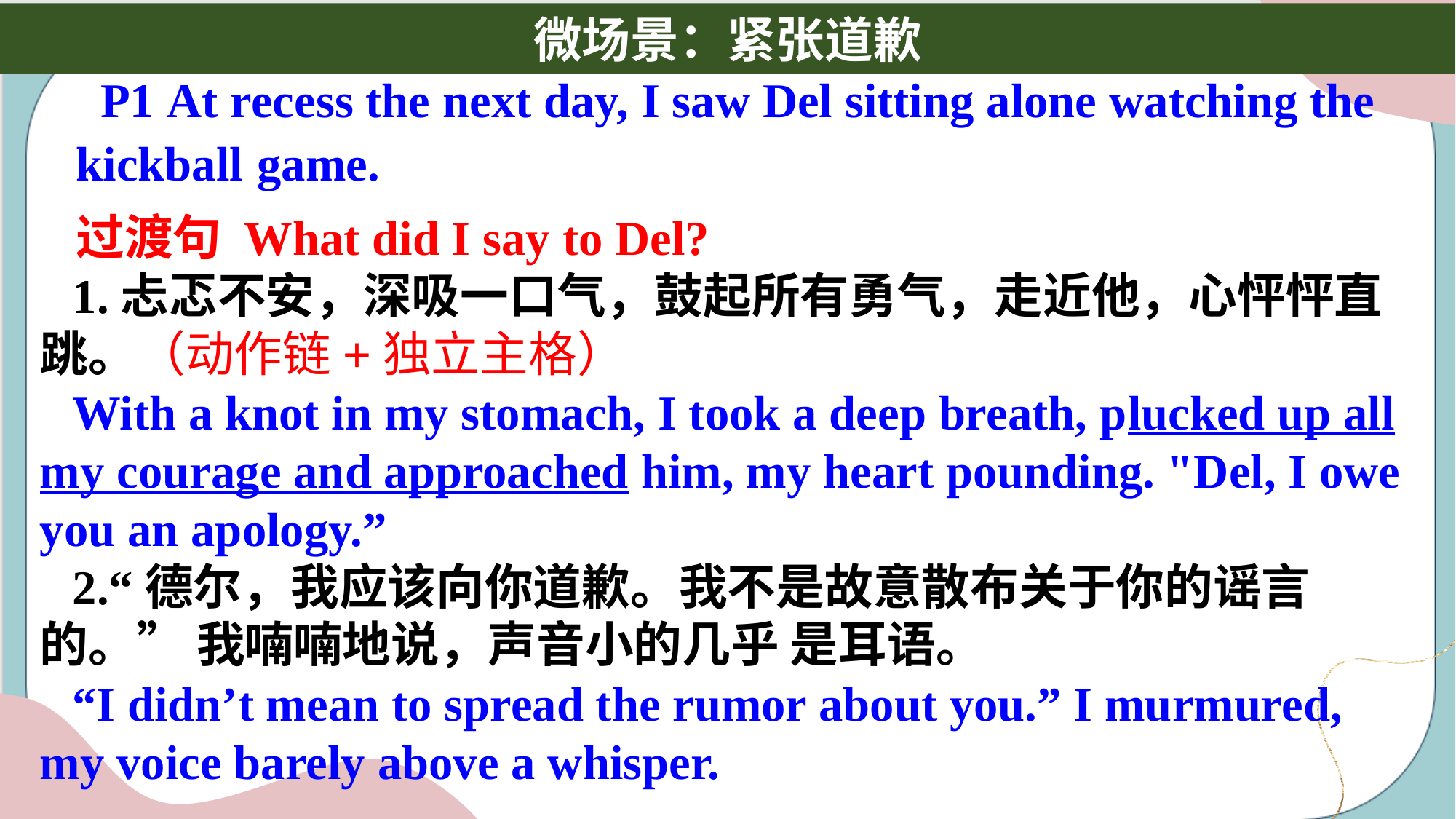

P1 At recess the next day, I saw Del sitting alone watching the
kickball game.
过渡句 What did I say to Del?
1.忐忑不安，深吸一口气，鼓起所有勇气，走近他，心怦怦直跳。（动作链+独立主格）
With a knot in my stomach, I took a deep breath, plucked up all my courage and approached him, my heart pounding. "Del, I owe you an apology.”
2.“德尔，我应该向你道歉。我不是故意散布关于你的谣言的。” 我喃喃地说，声音小的几乎 是耳语。
“I didn’t mean to spread the rumor about you.” I murmured, my voice barely above a whisper.

微场景：紧张道歉